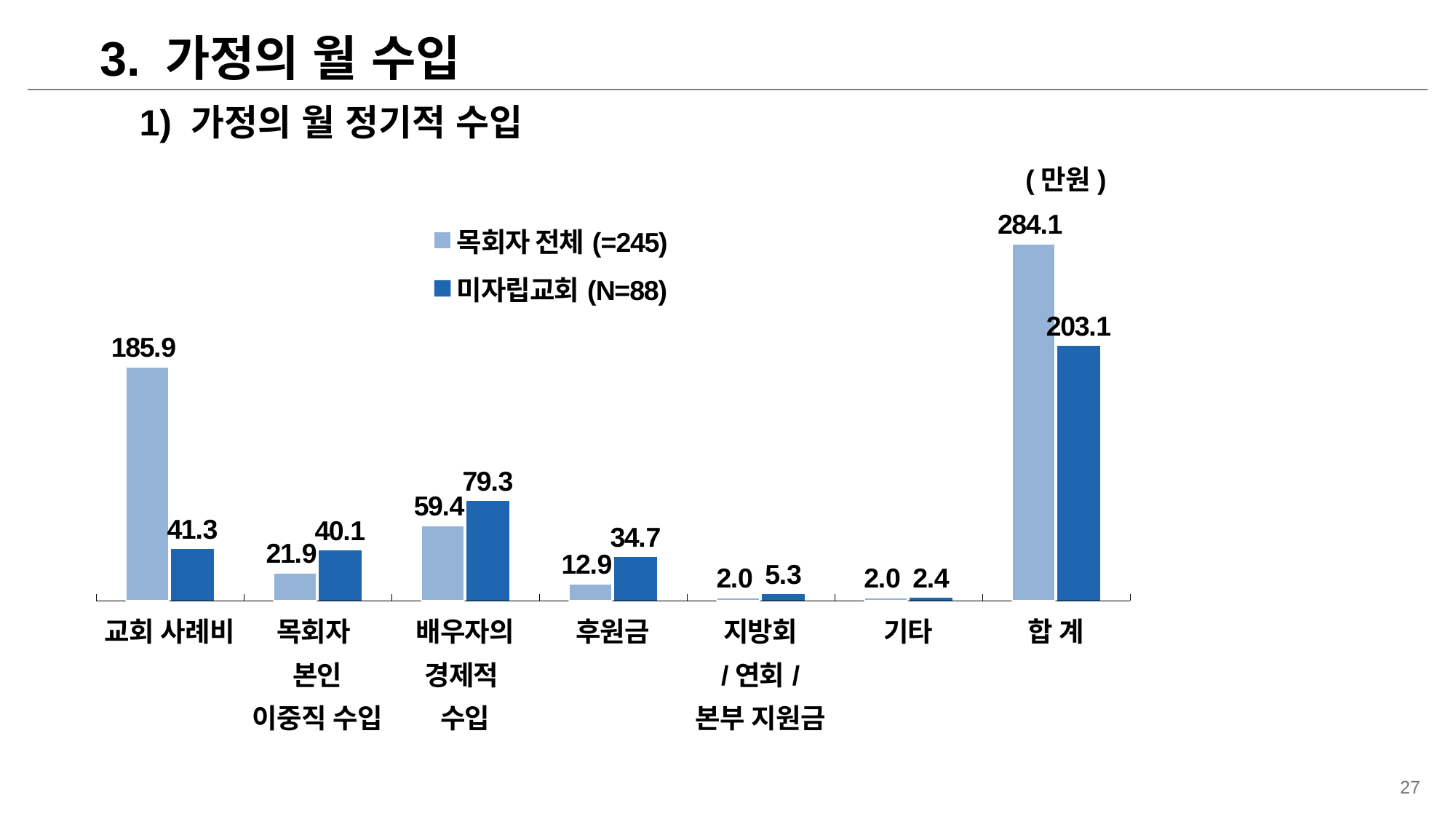

3. 가정의 월 수입
1) 가정의 월 정기적 수입
(만원)

### Chart

| Category | 목회자 전체(=245) | 미자립교회(N=88) |
|---|---|---|
| 교회 사례비 | 목회자 본인 이중직 수입 | 배우자의 경제적 수입 | 후원금 | 지방회 /연회/ 본부 지원금 | 기타 | 합 계 |
| --- | --- | --- | --- | --- | --- | --- |